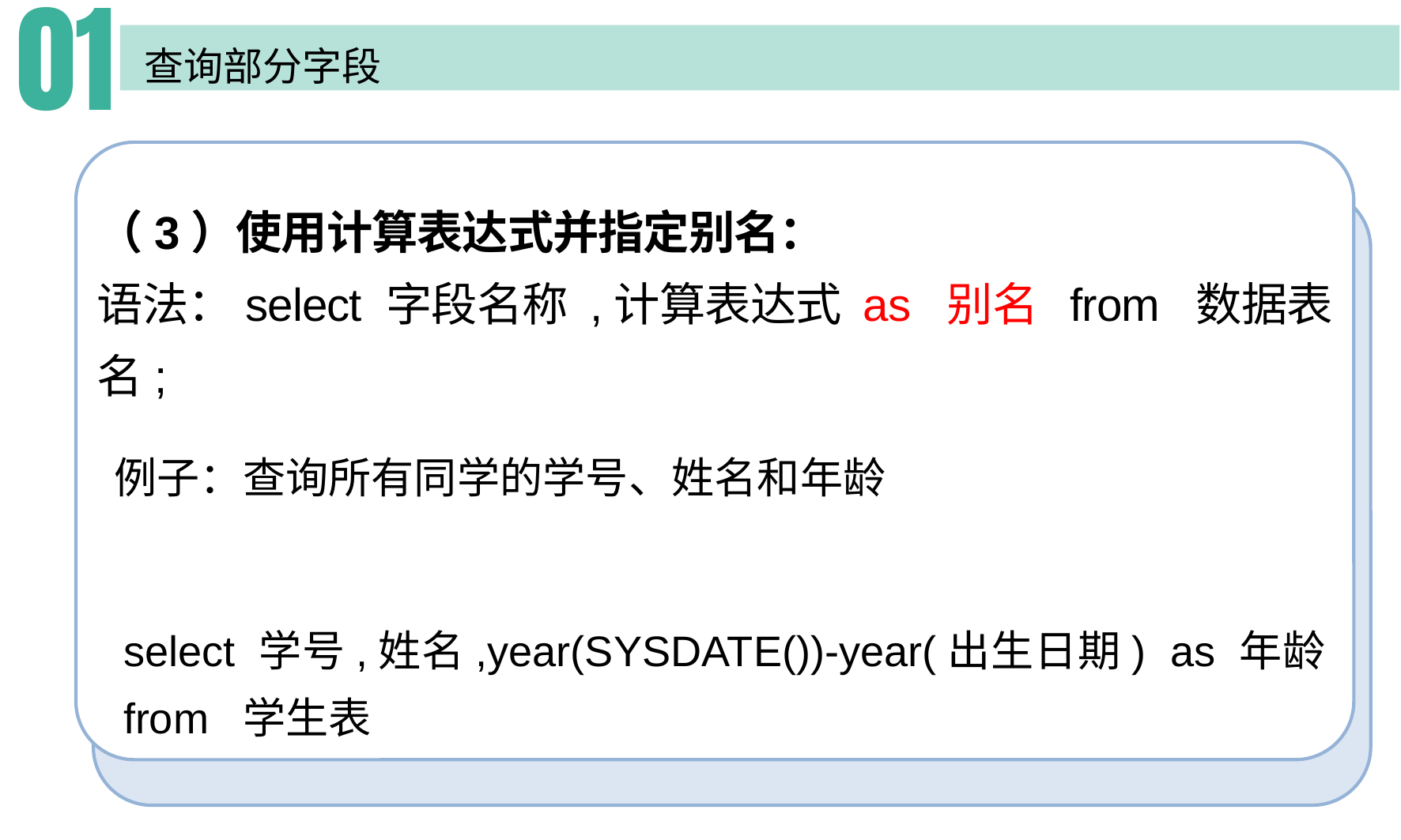

01

查询部分字段

（3）使用计算表达式并指定别名：
语法：select 字段名称 ,计算表达式 as  别名  from  数据表名;
例子：查询所有同学的学号、姓名和年龄
select 学号,姓名,year(SYSDATE())-year(出生日期)  as 年龄 from  学生表